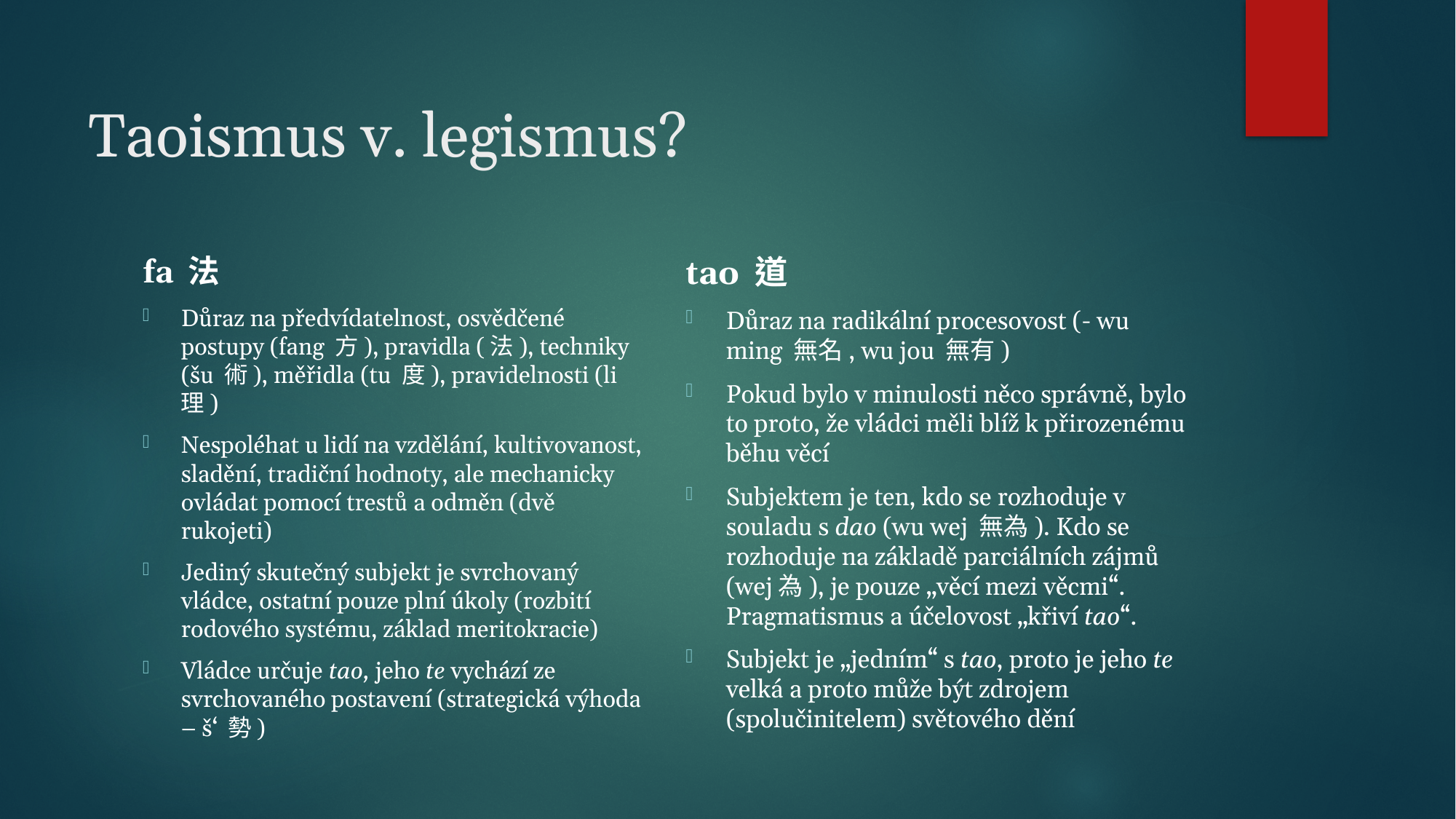

# Taoismus v. legismus?
tao 道
Důraz na radikální procesovost (- wu ming 無名, wu jou 無有)
Pokud bylo v minulosti něco správně, bylo to proto, že vládci měli blíž k přirozenému běhu věcí
Subjektem je ten, kdo se rozhoduje v souladu s dao (wu wej 無為). Kdo se rozhoduje na základě parciálních zájmů (wej為), je pouze „věcí mezi věcmi“. Pragmatismus a účelovost „křiví tao“.
Subjekt je „jedním“ s tao, proto je jeho te velká a proto může být zdrojem (spolučinitelem) světového dění
fa 法
Důraz na předvídatelnost, osvědčené postupy (fang 方), pravidla (法), techniky (šu 術), měřidla (tu 度), pravidelnosti (li 理)
Nespoléhat u lidí na vzdělání, kultivovanost, sladění, tradiční hodnoty, ale mechanicky ovládat pomocí trestů a odměn (dvě rukojeti)
Jediný skutečný subjekt je svrchovaný vládce, ostatní pouze plní úkoly (rozbití rodového systému, základ meritokracie)
Vládce určuje tao, jeho te vychází ze svrchovaného postavení (strategická výhoda – š‘ 勢)